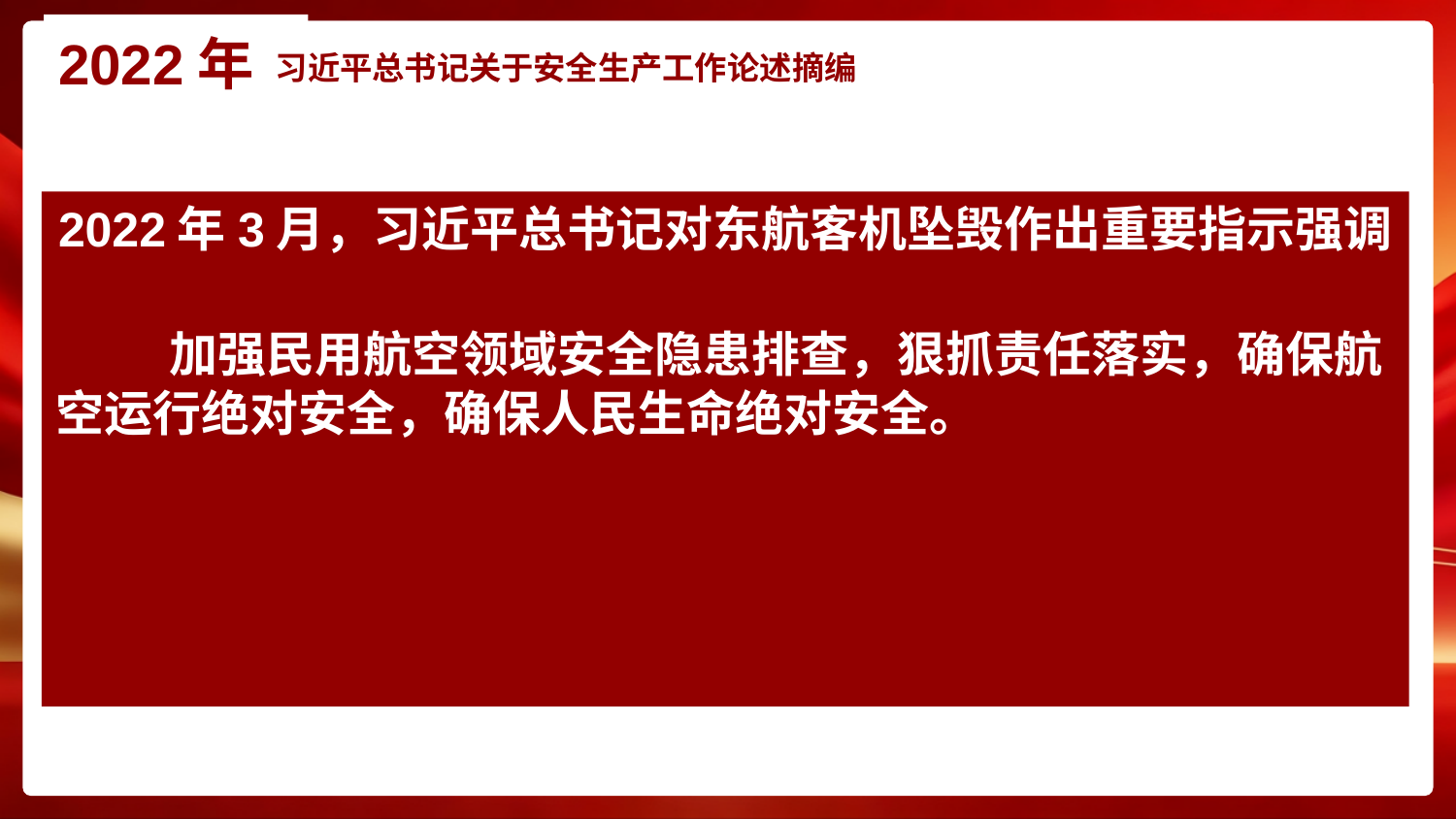

2022年
习近平总书记关于安全生产工作论述摘编
2022年3月，习近平总书记对东航客机坠毁作出重要指示强调

　　加强民用航空领域安全隐患排查，狠抓责任落实，确保航空运行绝对安全，确保人民生命绝对安全。